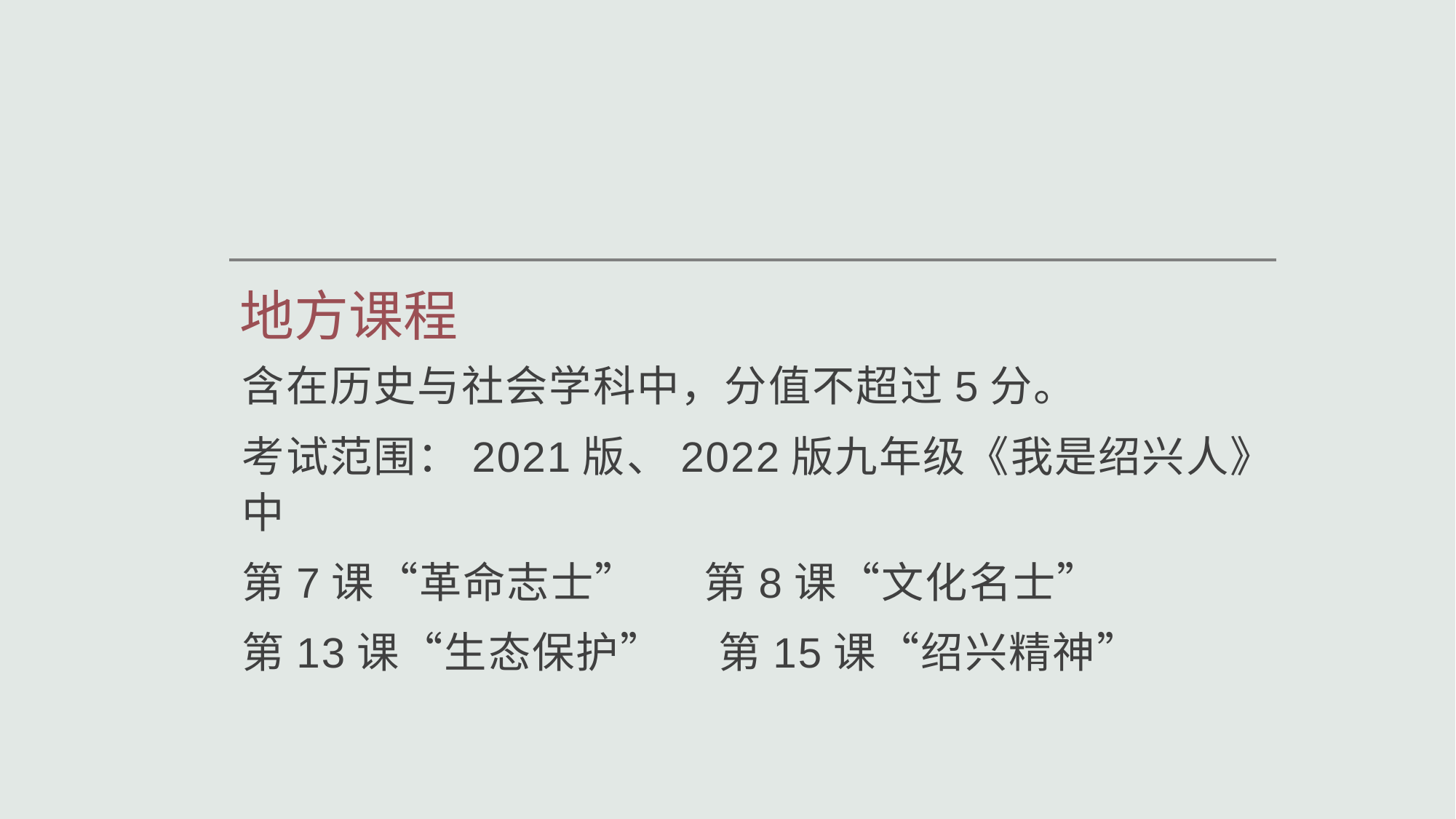

含在历史与社会学科中，分值不超过5分。
考试范围：2021版、2022版九年级《我是绍兴人》中
第7课“革命志士”      第8课“文化名士”
第13课“生态保护”     第15课“绍兴精神”

地方课程